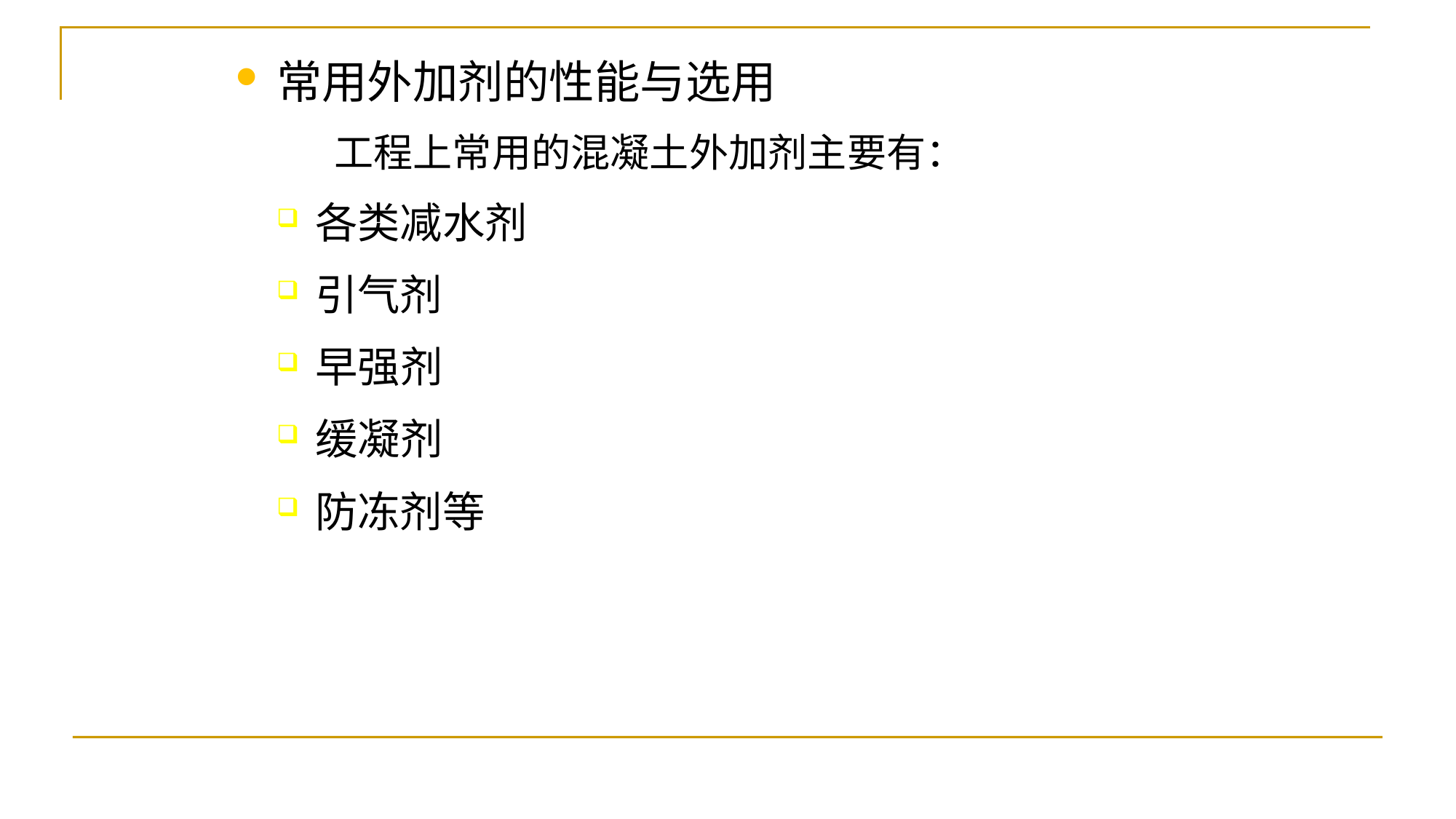

# 常用外加剂的性能与选用
          工程上常用的混凝土外加剂主要有：
各类减水剂
引气剂
早强剂
缓凝剂
防冻剂等